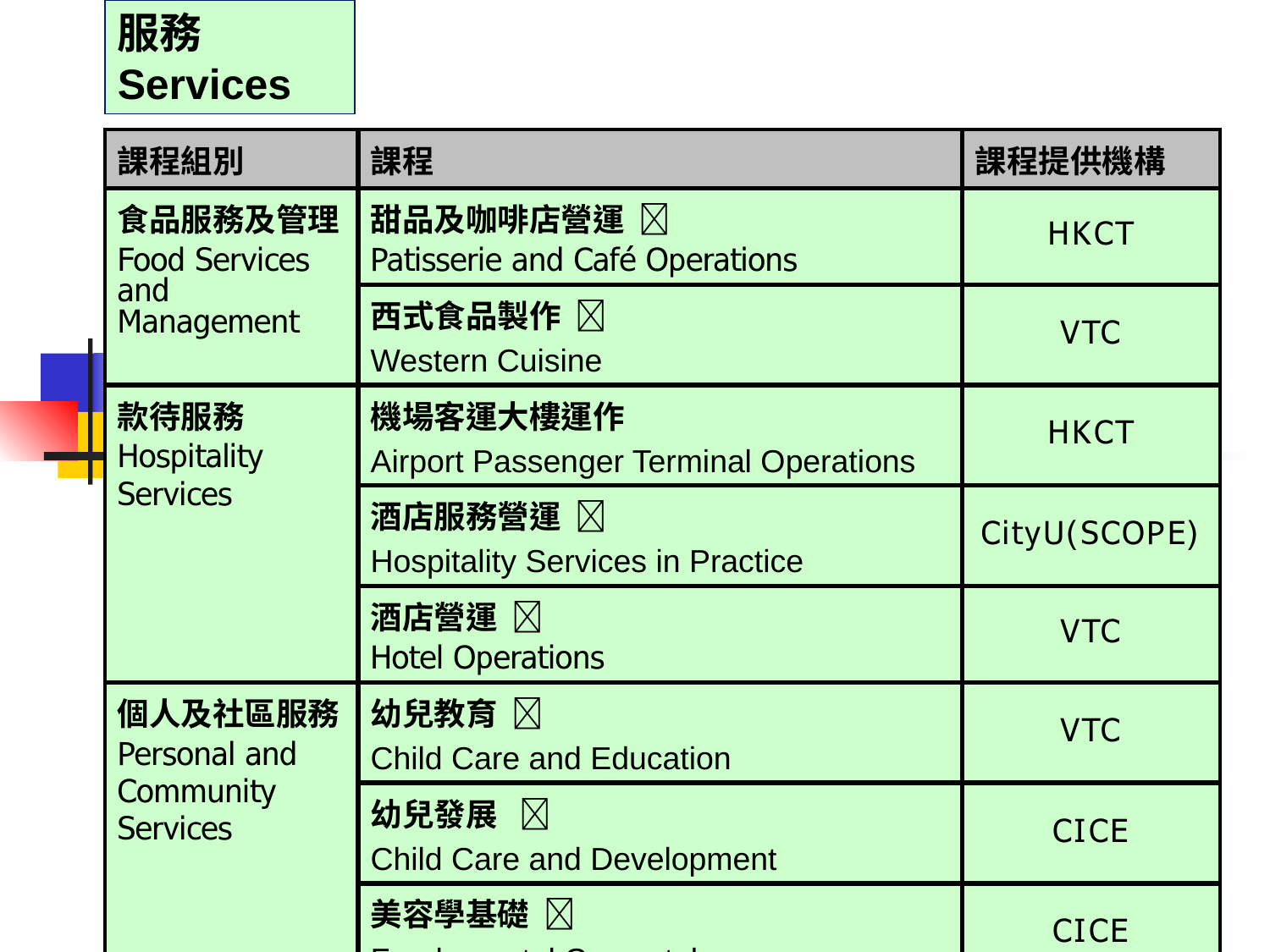

服務
Services
| 課程組別 | 課程 | 課程提供機構 |
| --- | --- | --- |
| 食品服務及管理 Food Services and Management | 甜品及咖啡店營運 Δ Patisserie and Café Operations | HKCT |
|  | 西式食品製作 Δ Western Cuisine | VTC |
| 款待服務 Hospitality Services | 機場客運大樓運作 Airport Passenger Terminal Operations | HKCT |
|  | 酒店服務營運 Δ Hospitality Services in Practice | CityU(SCOPE) |
|  | 酒店營運 Δ Hotel Operations | VTC |
| 個人及社區服務 Personal and Community Services | 幼兒教育 Δ Child Care and Education | VTC |
|  | 幼兒發展 Δ Child Care and Development | CICE |
|  | 美容學基礎 Δ Fundamental Cosmetology | CICE |